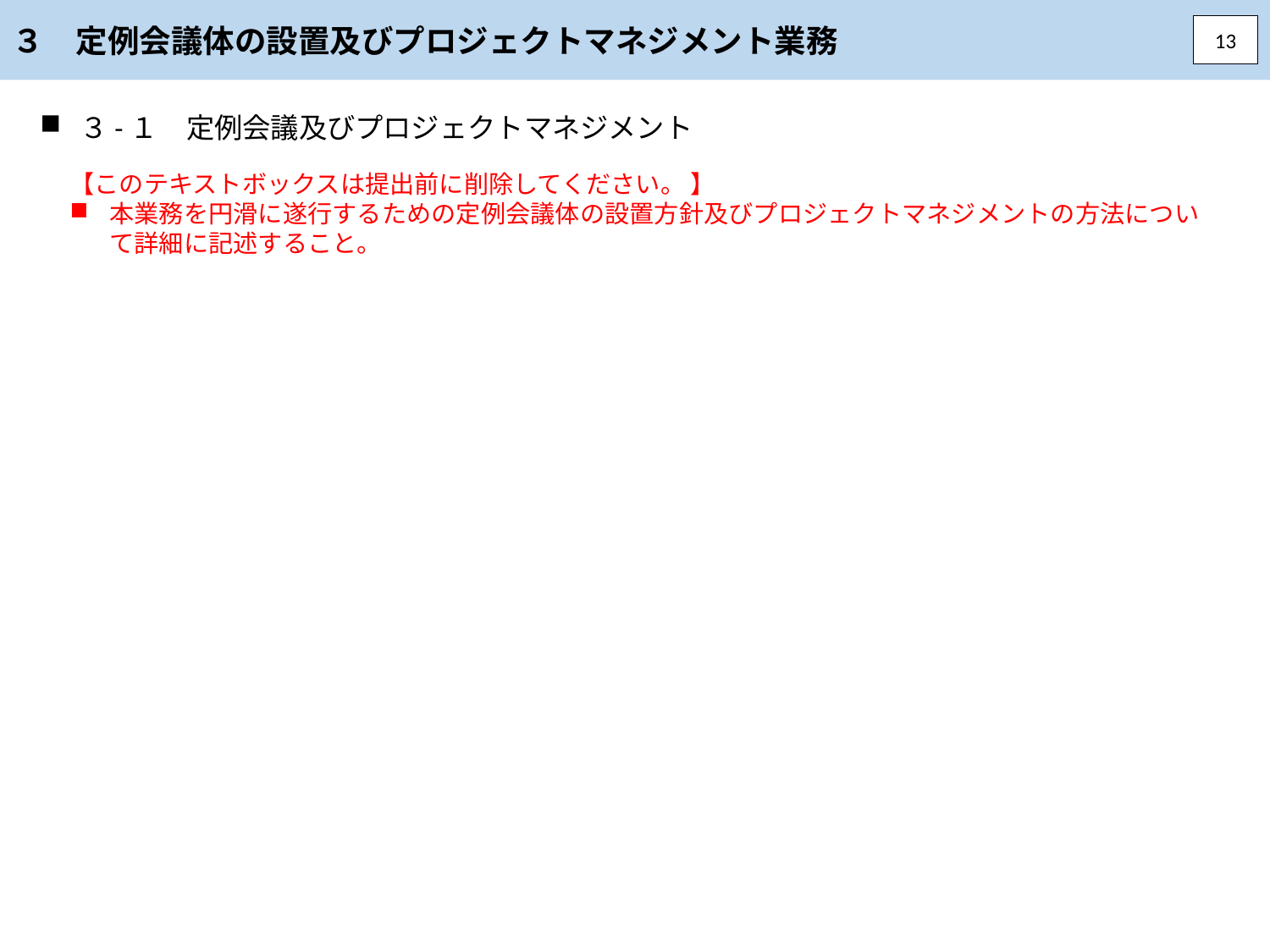

３　定例会議体の設置及びプロジェクトマネジメント業務
13
３-１　定例会議及びプロジェクトマネジメント
【このテキストボックスは提出前に削除してください。 】
本業務を円滑に遂行するための定例会議体の設置方針及びプロジェクトマネジメントの方法について詳細に記述すること。